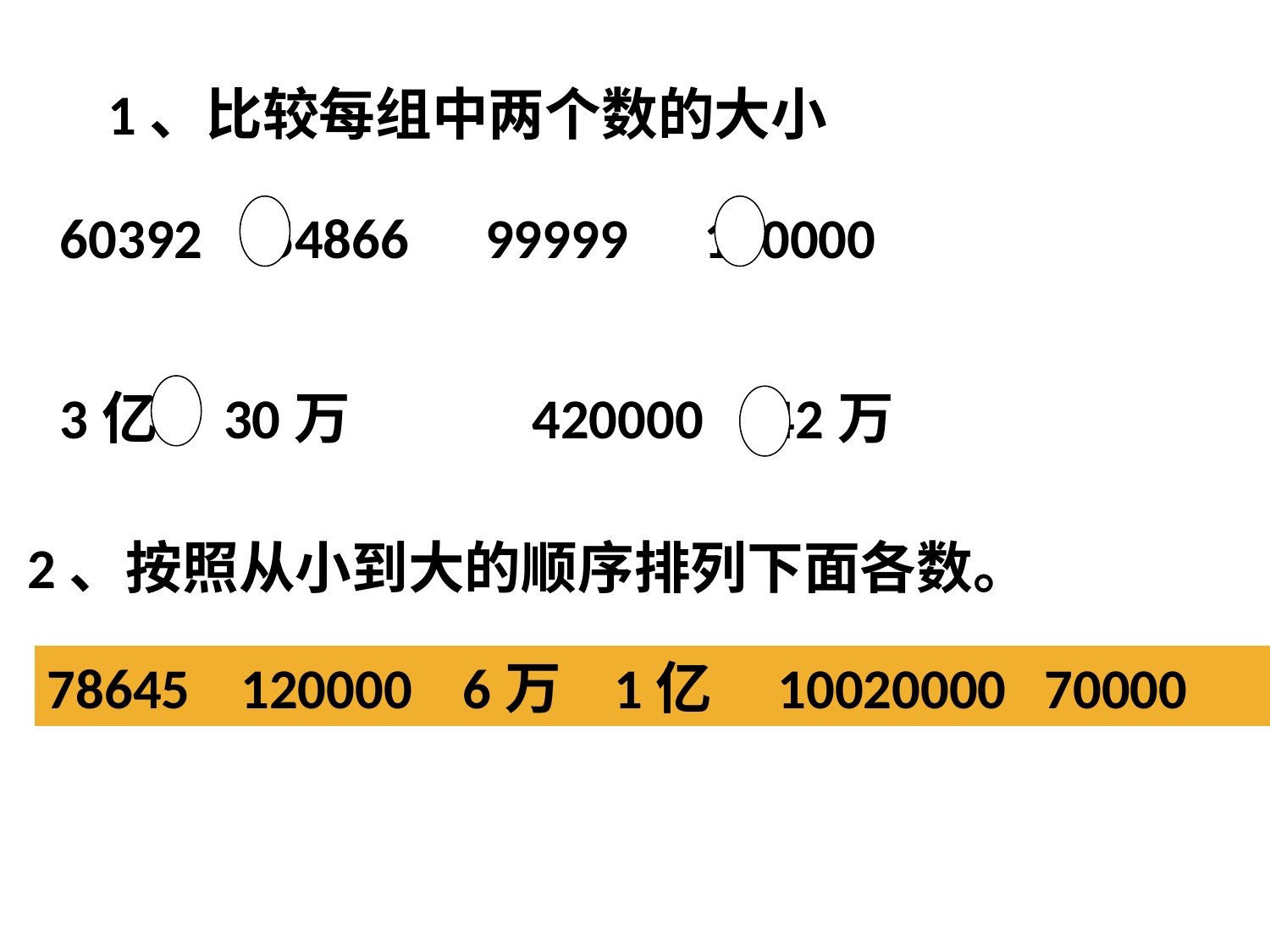

1、比较每组中两个数的大小
60392     54866      99999      100000

3亿    30万             420000     42万

2、按照从小到大的顺序排列下面各数。
78645    120000    6万   1亿    10020000   70000